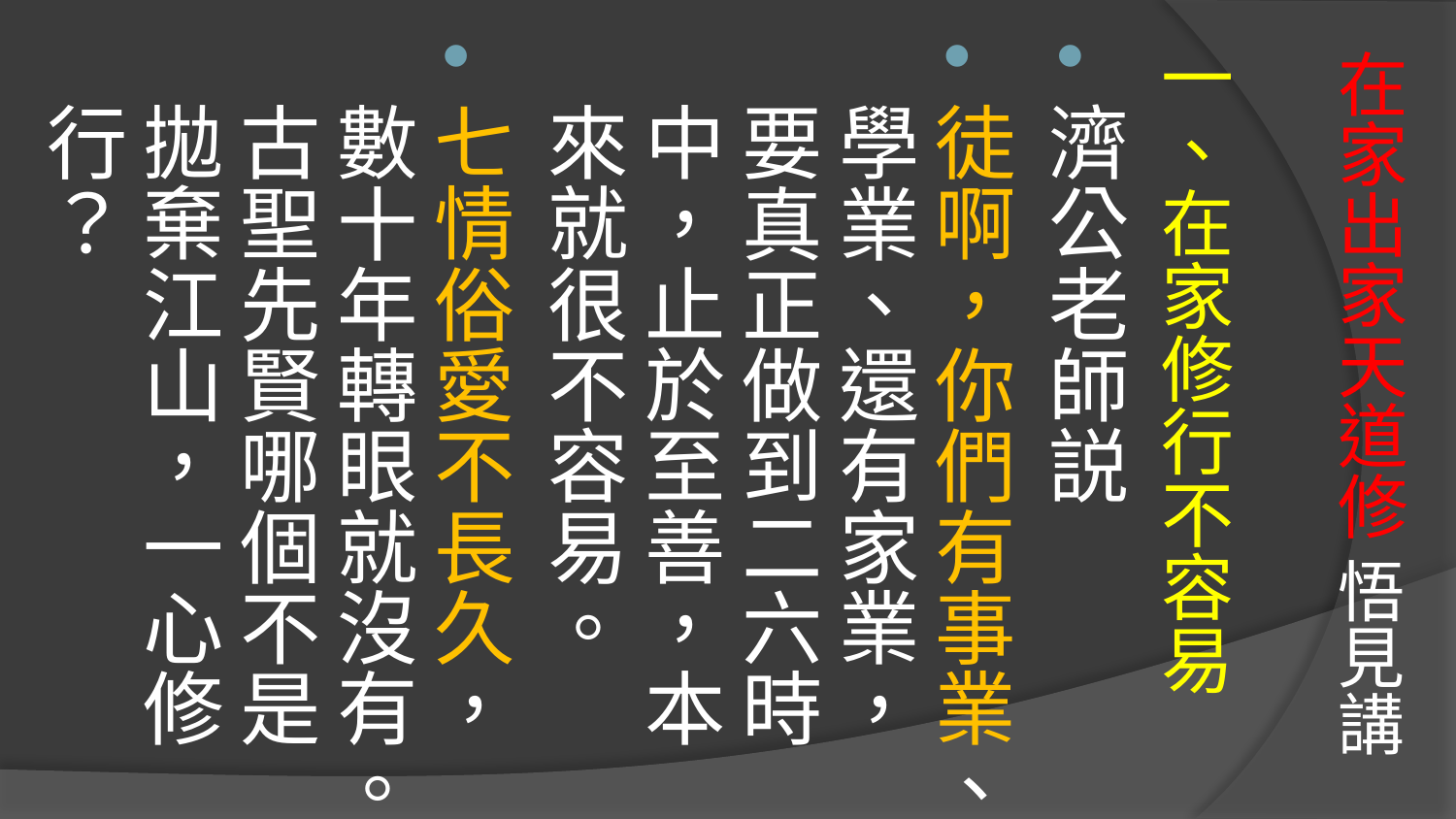

# 在家出家天道修 悟見講
一、在家修行不容易
濟公老師説
徒啊，你們有事業、學業、還有家業，要真正做到二六時中，止於至善，本來就很不容易。
七情俗愛不長久，數十年轉眼就沒有。古聖先賢哪個不是拋棄江山，一心修行？